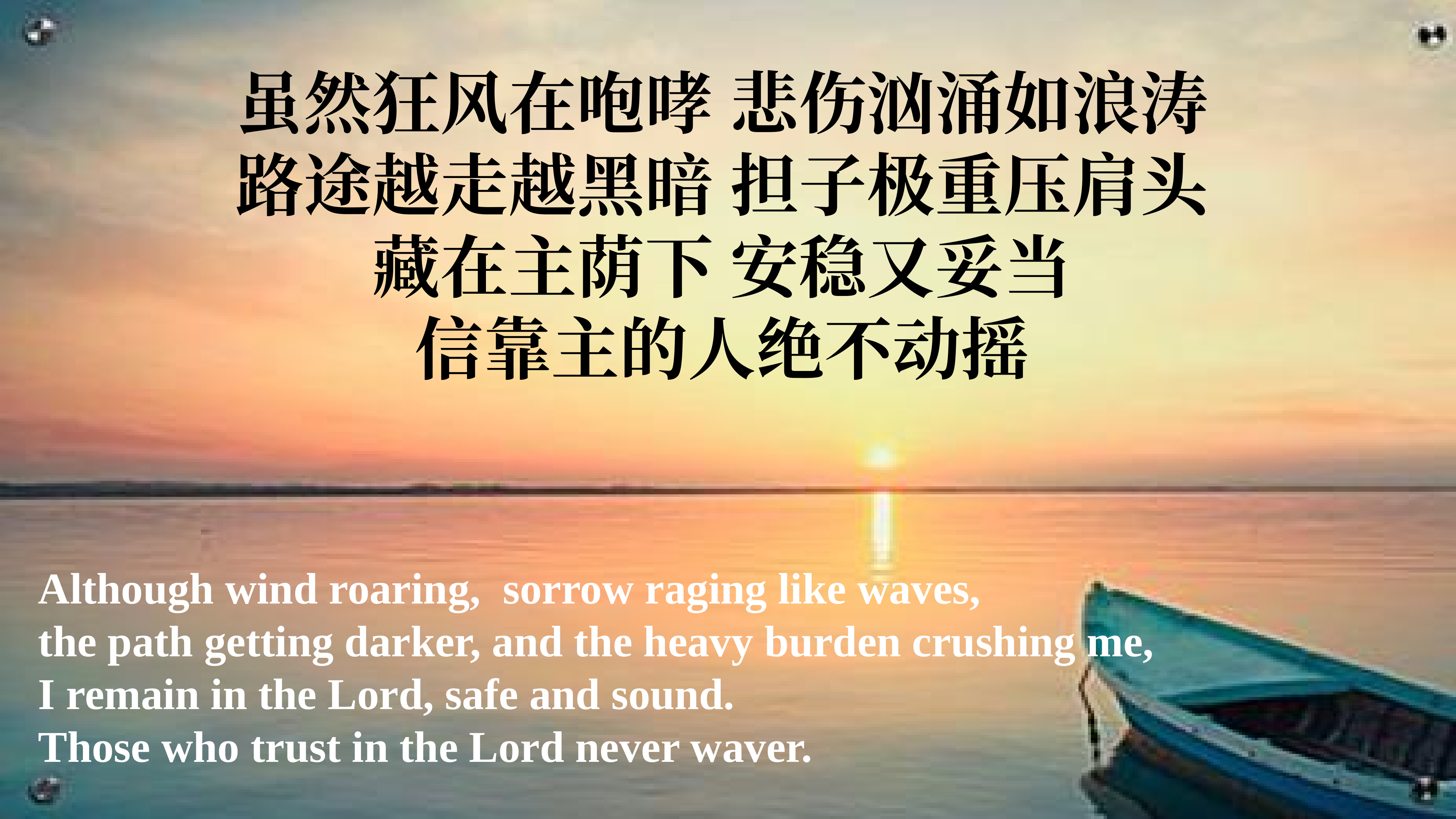

虽然狂风在咆哮 悲伤汹涌如浪涛
路途越走越黑暗 担子极重压肩头
藏在主荫下 安稳又妥当
信靠主的人绝不动摇
Although wind roaring,  sorrow raging like waves,
the path getting darker, and the heavy burden crushing me,
I remain in the Lord, safe and sound.
Those who trust in the Lord never waver.